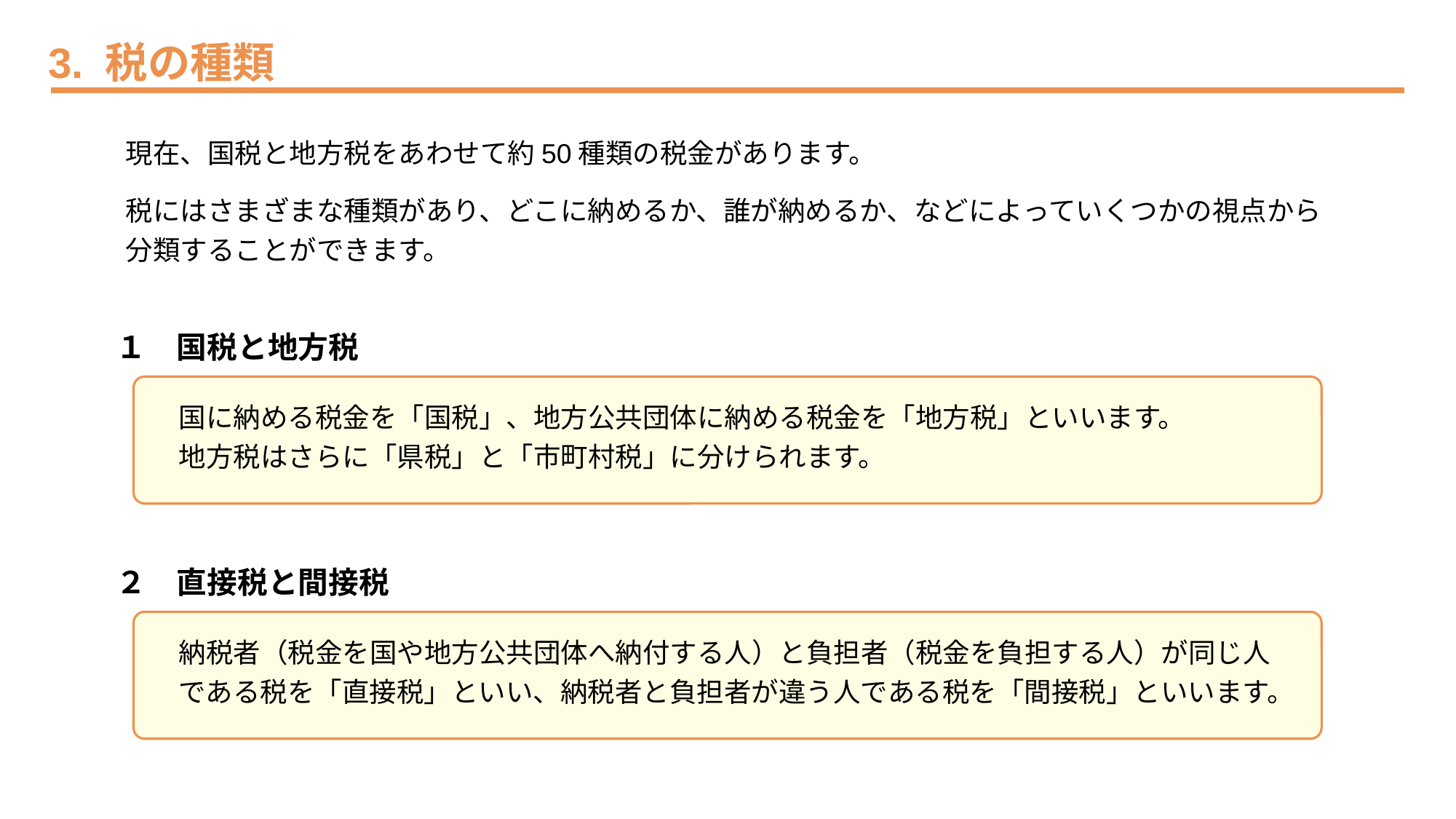

3. 税の種類
現在、国税と地方税をあわせて約50種類の税金があります。
税にはさまざまな種類があり、どこに納めるか、誰が納めるか、などによっていくつかの視点から分類することができます。
１　国税と地方税

国に納める税金を「国税」、地方公共団体に納める税金を「地方税」といいます。地方税はさらに「県税」と「市町村税」に分けられます。
２　直接税と間接税

納税者（税金を国や地方公共団体へ納付する人）と負担者（税金を負担する人）が同じ人である税を「直接税」といい、納税者と負担者が違う人である税を「間接税」といいます。